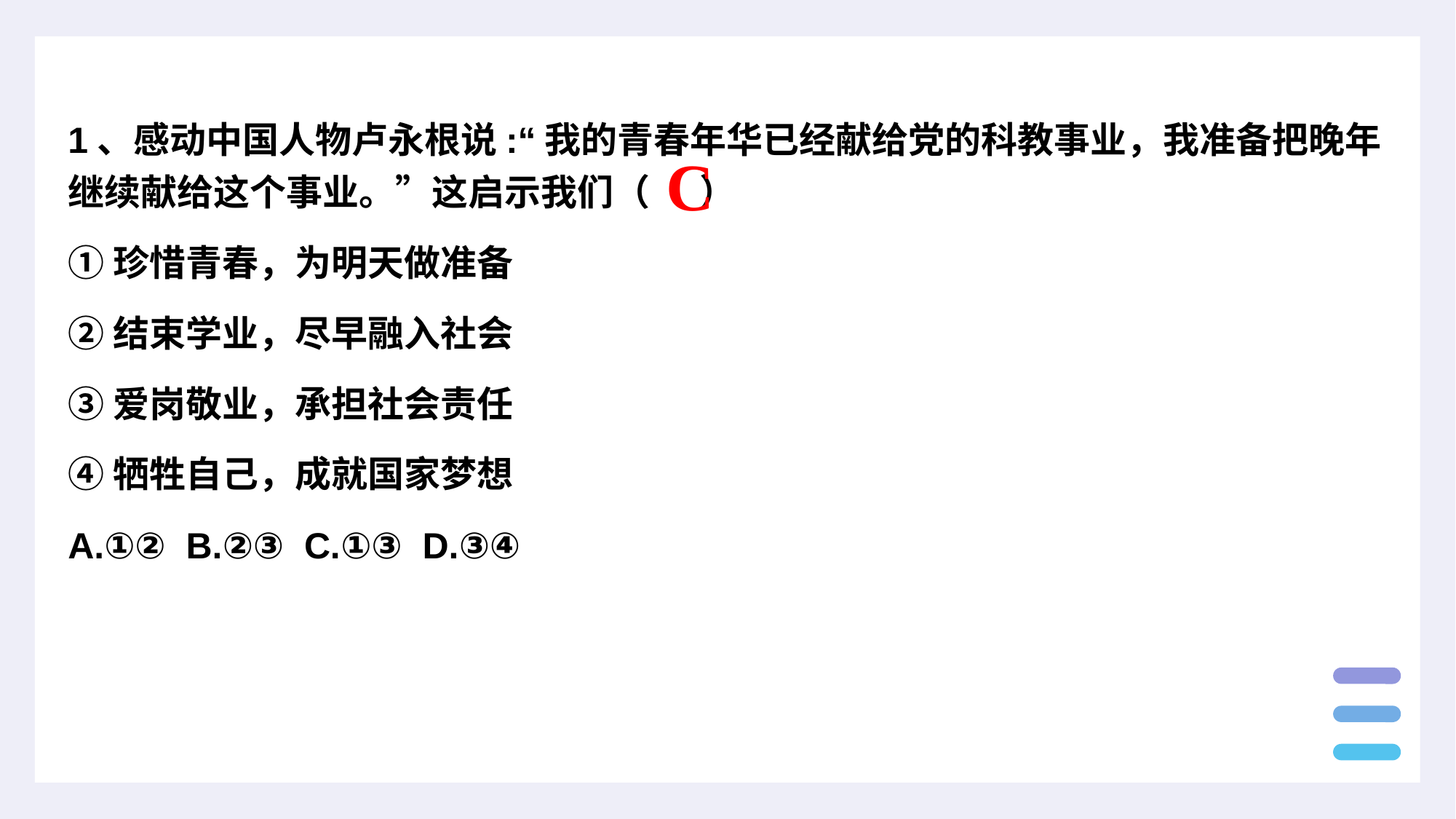

1、感动中国人物卢永根说:“我的青春年华已经献给党的科教事业，我准备把晚年继续献给这个事业。”这启示我们（      ）
①珍惜青春，为明天做准备
②结束学业，尽早融入社会
③爱岗敬业，承担社会责任
④牺牲自己，成就国家梦想
A.①②  B.②③  C.①③  D.③④
C